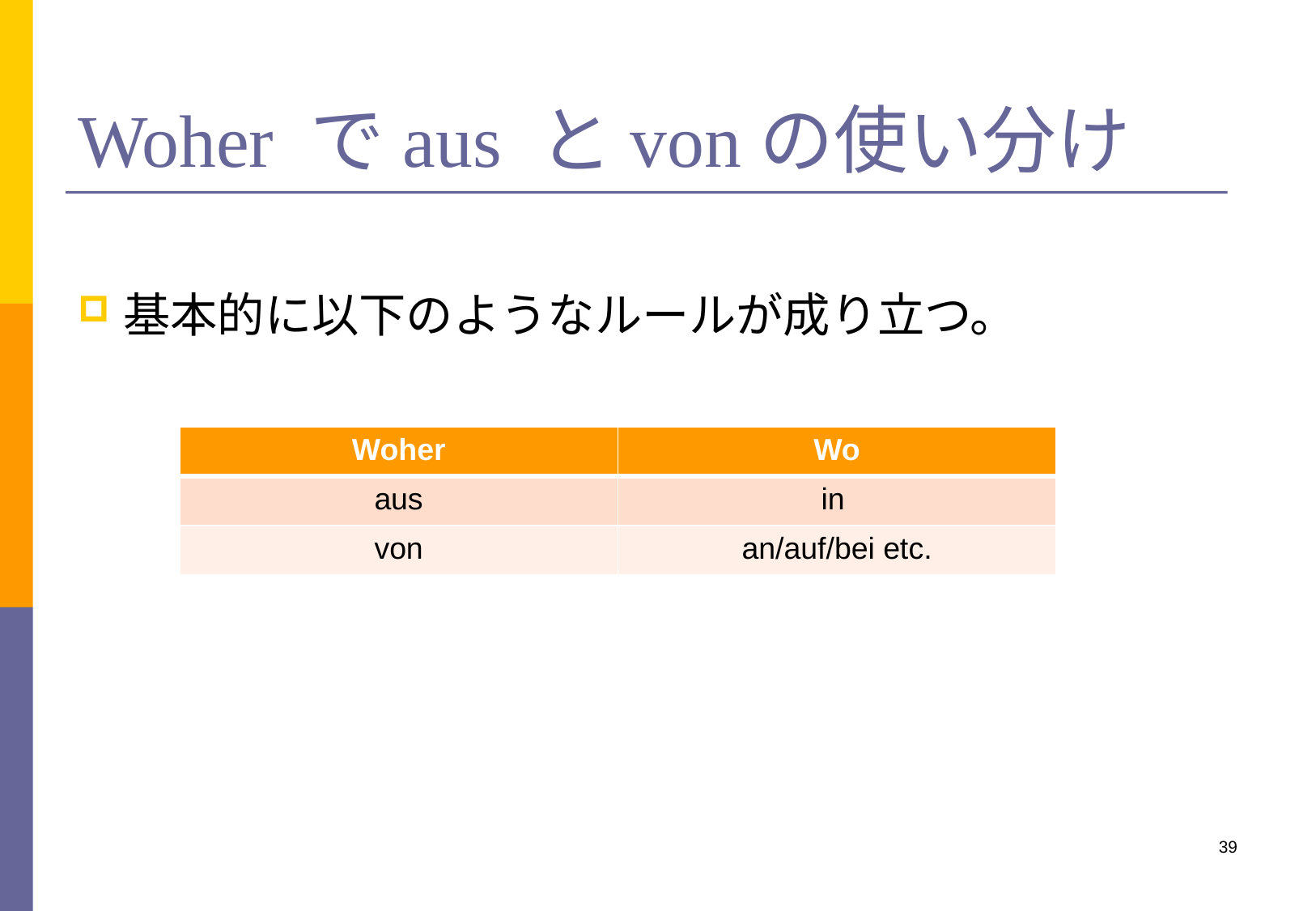

# Woher でaus とvonの使い分け

基本的に以下のようなルールが成り立つ。

| Woher | Wo |
| --- | --- |
| aus | in |
| von | an/auf/bei etc. |
39